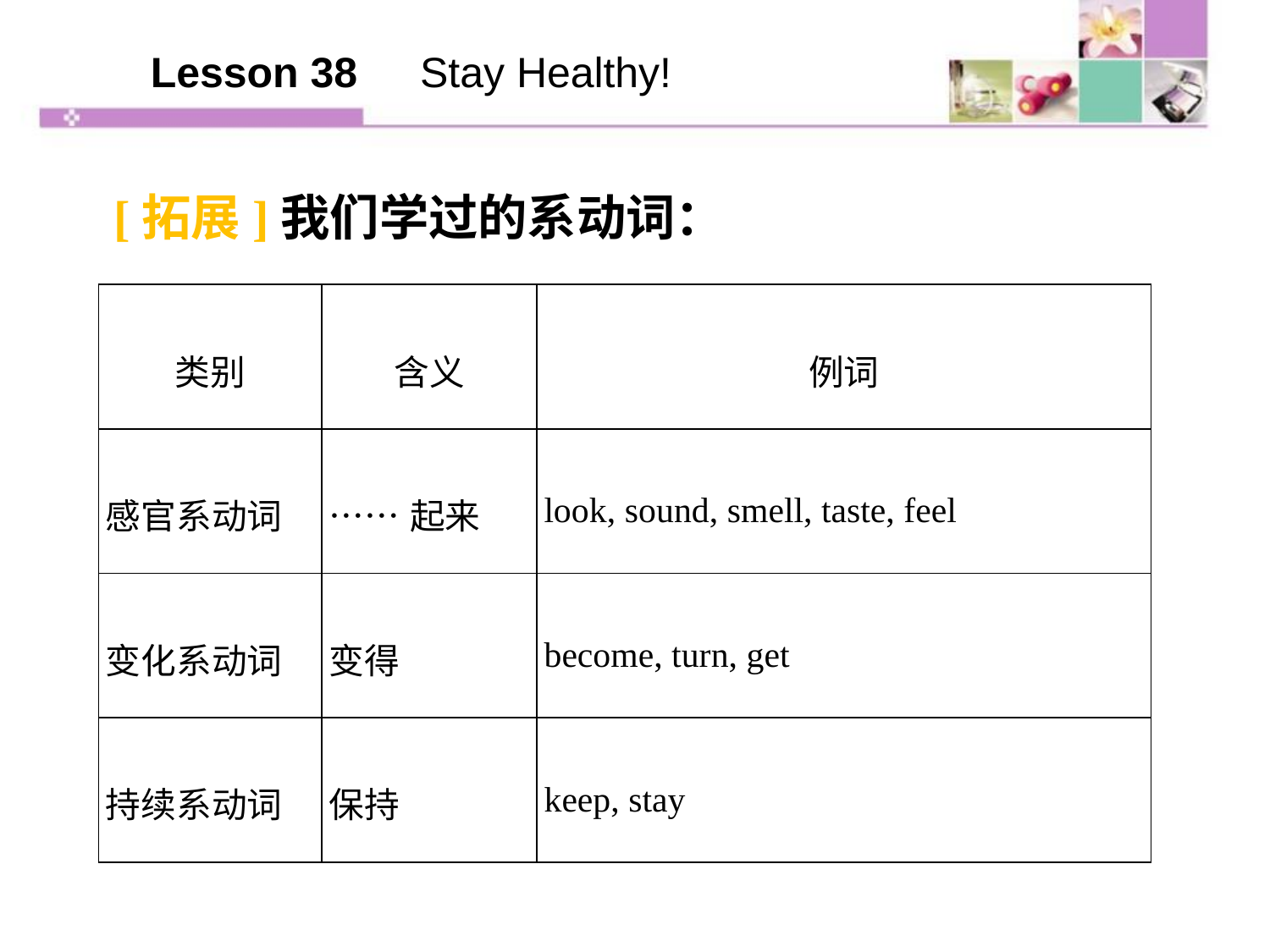

Lesson 38　Stay Healthy!
[拓展]我们学过的系动词：
| 类别 | 含义 | 例词 |
| --- | --- | --- |
| 感官系动词 | ……起来 | look, sound, smell, taste, feel |
| 变化系动词 | 变得 | become, turn, get |
| 持续系动词 | 保持 | keep, stay |